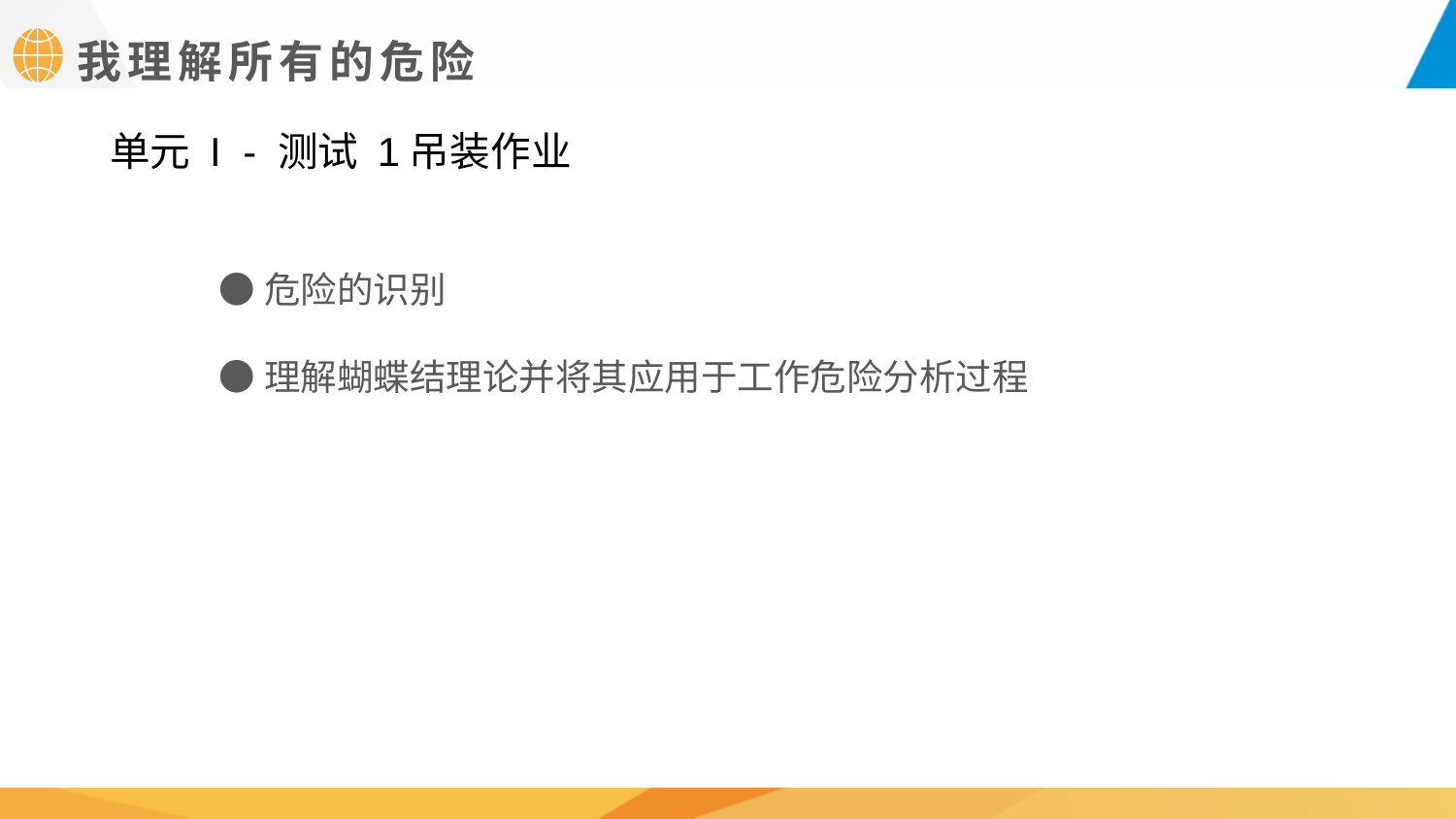

我理解所有的危险

单元 I  - 测试 1吊装作业
●危险的识别
●理解蝴蝶结理论并将其应用于工作危险分析过程